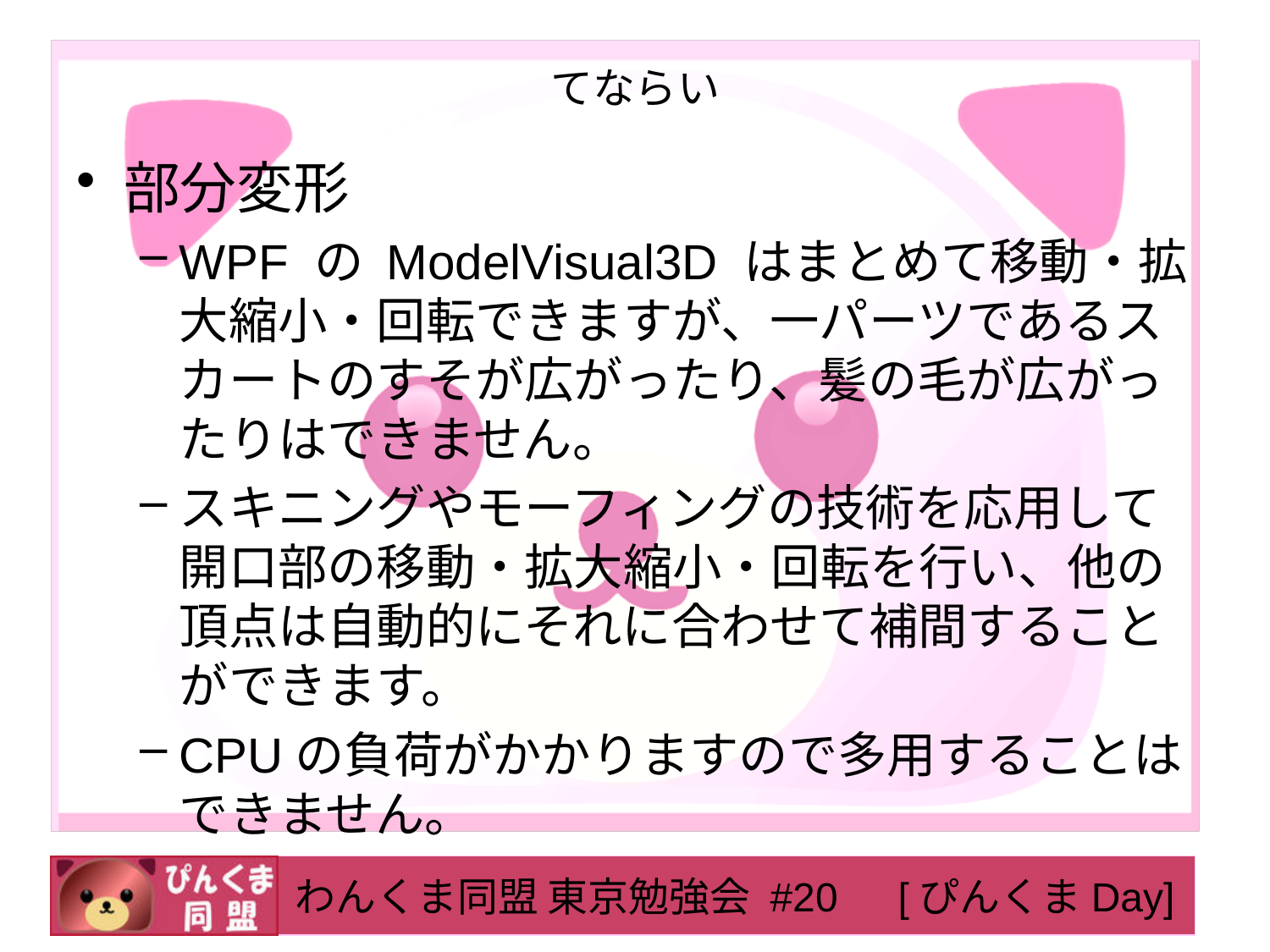

# てならい
部分変形
WPF の ModelVisual3D はまとめて移動・拡大縮小・回転できますが、一パーツであるスカートのすそが広がったり、髪の毛が広がったりはできません。
スキニングやモーフィングの技術を応用して開口部の移動・拡大縮小・回転を行い、他の頂点は自動的にそれに合わせて補間することができます。
CPUの負荷がかかりますので多用することはできません。